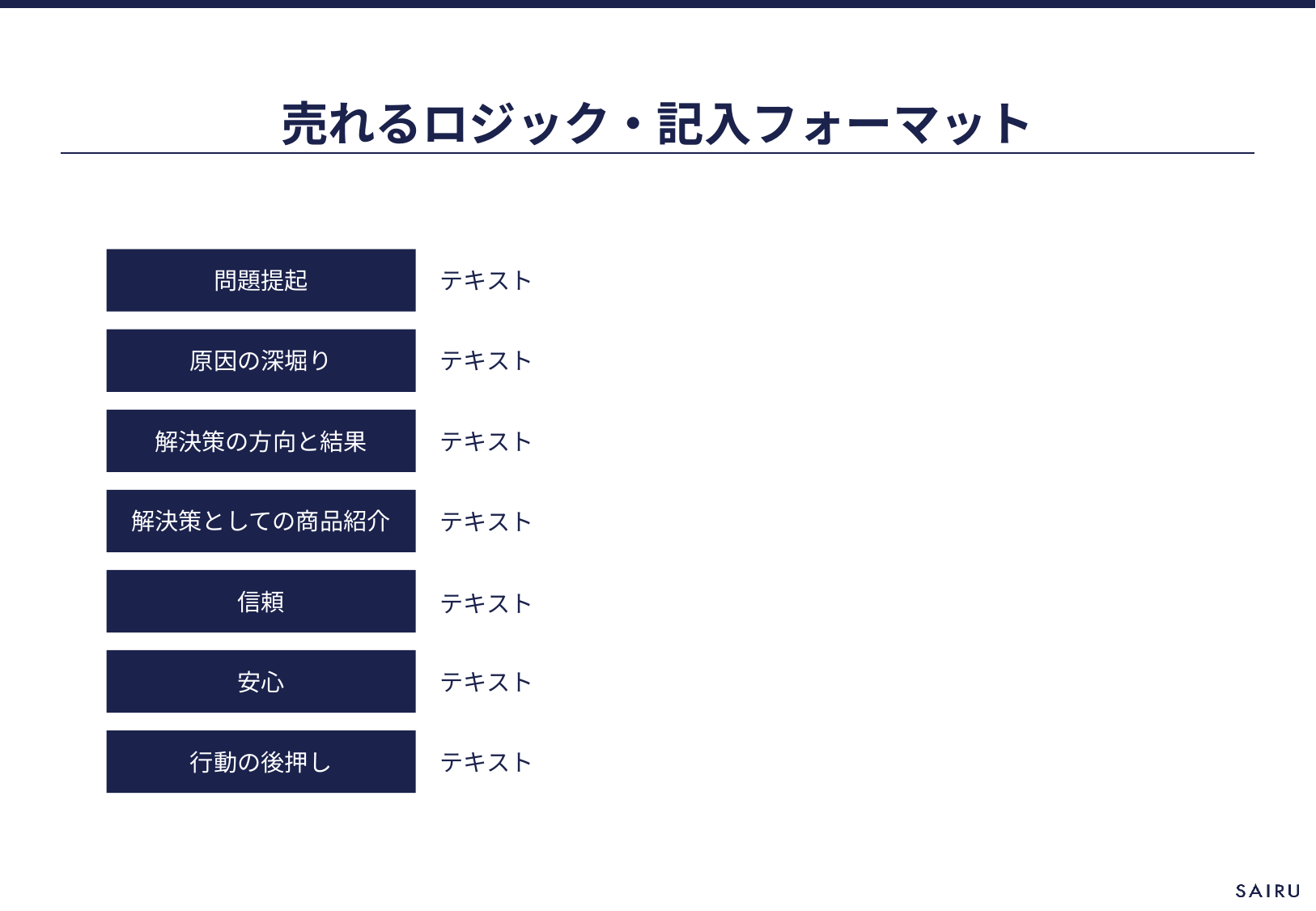

# 売れるロジック・記入フォーマット
問題提起
テキスト
原因の深堀り
テキスト
解決策の方向と結果
テキスト
解決策としての商品紹介
テキスト
信頼
テキスト
安心
テキスト
行動の後押し
テキスト